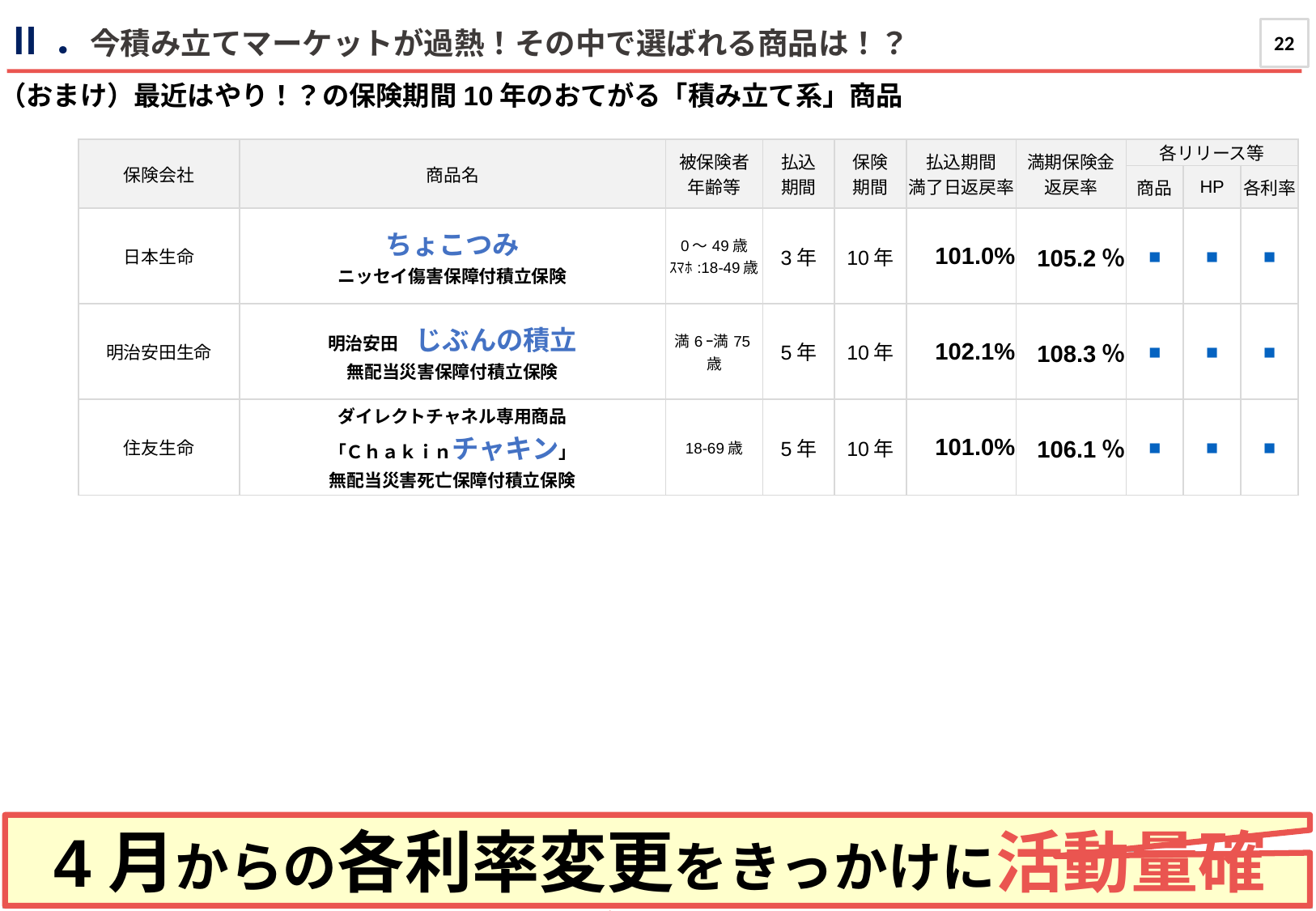

Ⅱ．今積み立てマーケットが過熱！その中で選ばれる商品は！？
22
（おまけ）最近はやり！？の保険期間10年のおてがる「積み立て系」商品
| 保険会社 | 商品名 | 被保険者 年齢等 | 払込 期間 | 保険 期間 | 払込期間 満了日返戻率 | 満期保険金 返戻率 | 各リリース等 |  |  |
| --- | --- | --- | --- | --- | --- | --- | --- | --- | --- |
|  |  |  |  |  |  |  | 商品 | HP | 各利率 |
| 日本生命 | ちょこつみ ニッセイ傷害保障付積立保険 | 0～49歳 ｽﾏﾎ:18-49歳 | 3年 | 10年 | 101.0% | 105.2％ | ■ | ■ | ■ |
| 明治安田生命 | 明治安田　じぶんの積立 無配当災害保障付積立保険 | 満6ｰ満75歳 | 5年 | 10年 | 102.1% | 108.3％ | ■ | ■ | ■ |
| 住友生命 | ダイレクトチャネル専用商品 「Ｃｈａｋｉｎチャキン」 無配当災害死亡保障付積立保険 | 18‐69歳 | 5年 | 10年 | 101.0% | 106.1％ | ■ | ■ | ■ |
4月からの各利率変更をきっかけに活動量確保！